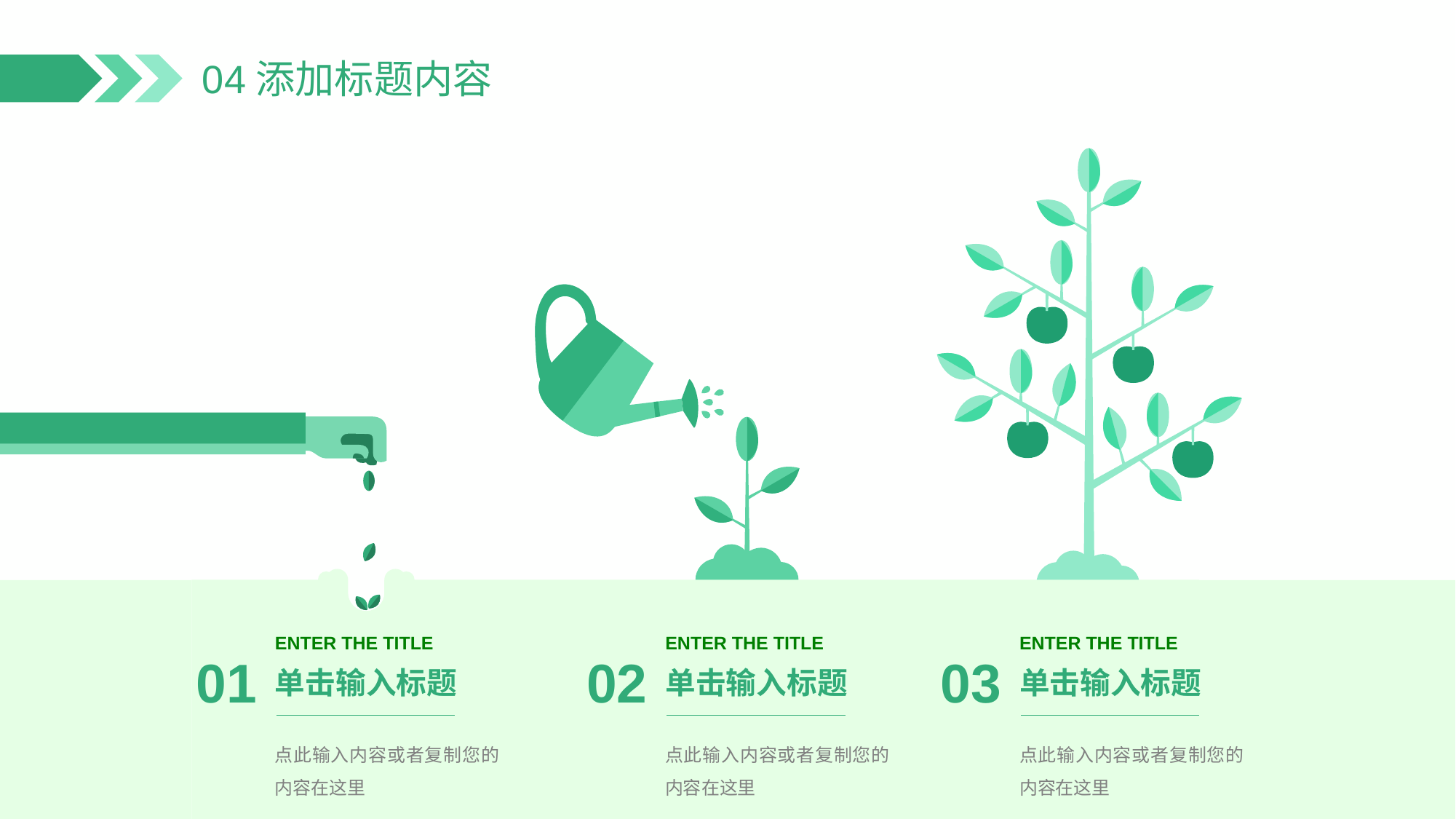

04添加标题内容

ENTER THE TITLE
ENTER THE TITLE
ENTER THE TITLE
01
02
03
单击输入标题
单击输入标题
单击输入标题
点此输入内容或者复制您的内容在这里
点此输入内容或者复制您的内容在这里
点此输入内容或者复制您的内容在这里